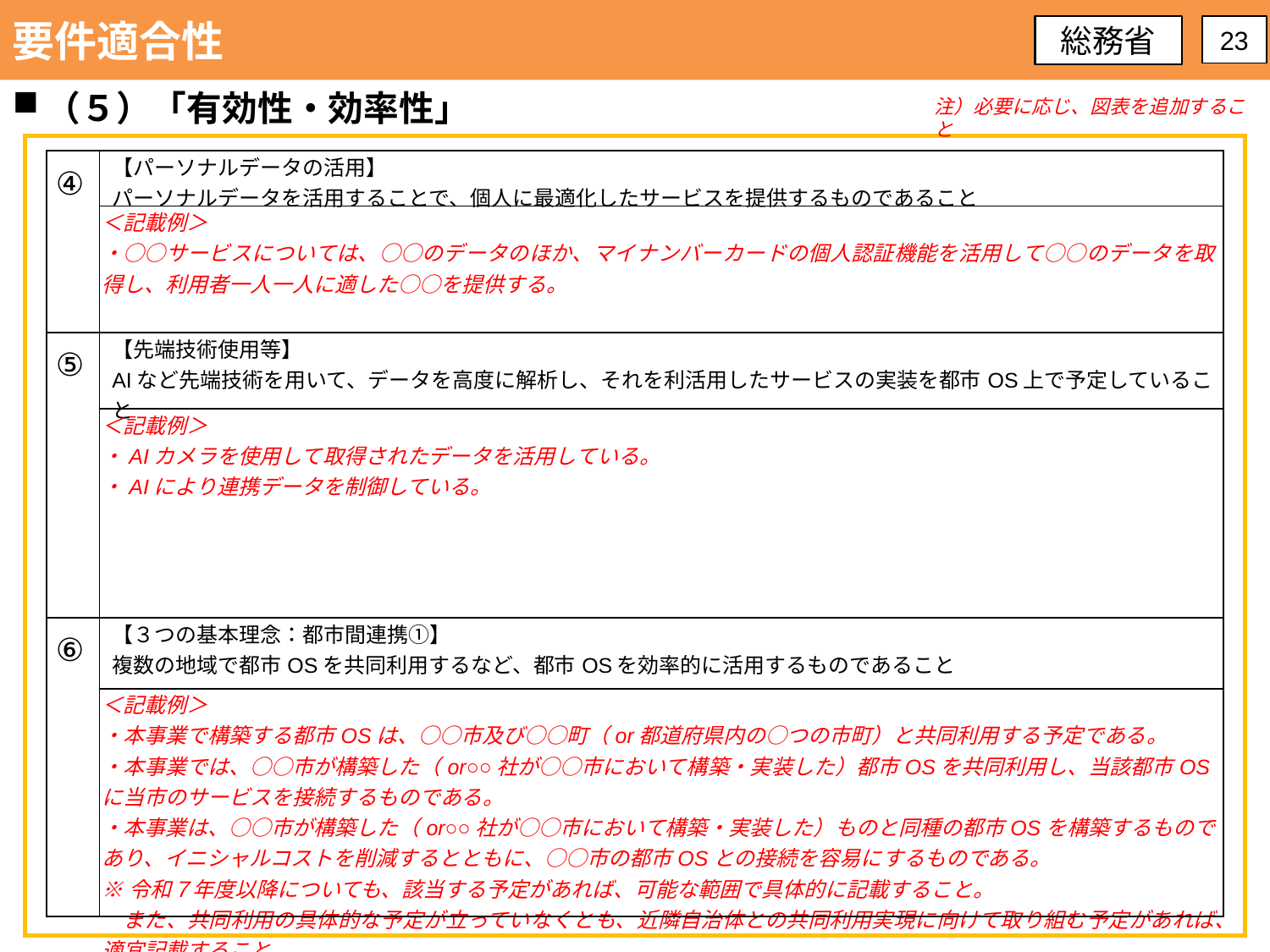

要件適合性
総務省
23
（５）「有効性・効率性」
注）必要に応じ、図表を追加すること

| ④ | 【パーソナルデータの活用】 パーソナルデータを活用することで、個人に最適化したサービスを提供するものであること |
| --- | --- |
|  | ＜記載例＞ ・○○サービスについては、○○のデータのほか、マイナンバーカードの個人認証機能を活用して○○のデータを取得し、利用者一人一人に適した○○を提供する。 |
| ⑤ | 【先端技術使用等】 AIなど先端技術を用いて、データを高度に解析し、それを利活用したサービスの実装を都市OS上で予定していること |
|  | ＜記載例＞ ・AIカメラを使用して取得されたデータを活用している。 ・AIにより連携データを制御している。 |
| ⑥ | 【３つの基本理念：都市間連携①】 複数の地域で都市OSを共同利用するなど、都市OSを効率的に活用するものであること |
|  | ＜記載例＞ ・本事業で構築する都市OSは、○○市及び○○町（or都道府県内の○つの市町）と共同利用する予定である。 ・本事業では、○○市が構築した（or○○社が○○市において構築・実装した）都市OSを共同利用し、当該都市OSに当市のサービスを接続するものである。 ・本事業は、○○市が構築した（or○○社が○○市において構築・実装した）ものと同種の都市OSを構築するものであり、イニシャルコストを削減するとともに、○○市の都市OSとの接続を容易にするものである。 ※令和７年度以降についても、該当する予定があれば、可能な範囲で具体的に記載すること。 　また、共同利用の具体的な予定が立っていなくとも、近隣自治体との共同利用実現に向けて取り組む予定があれば、適宜記載すること。 |